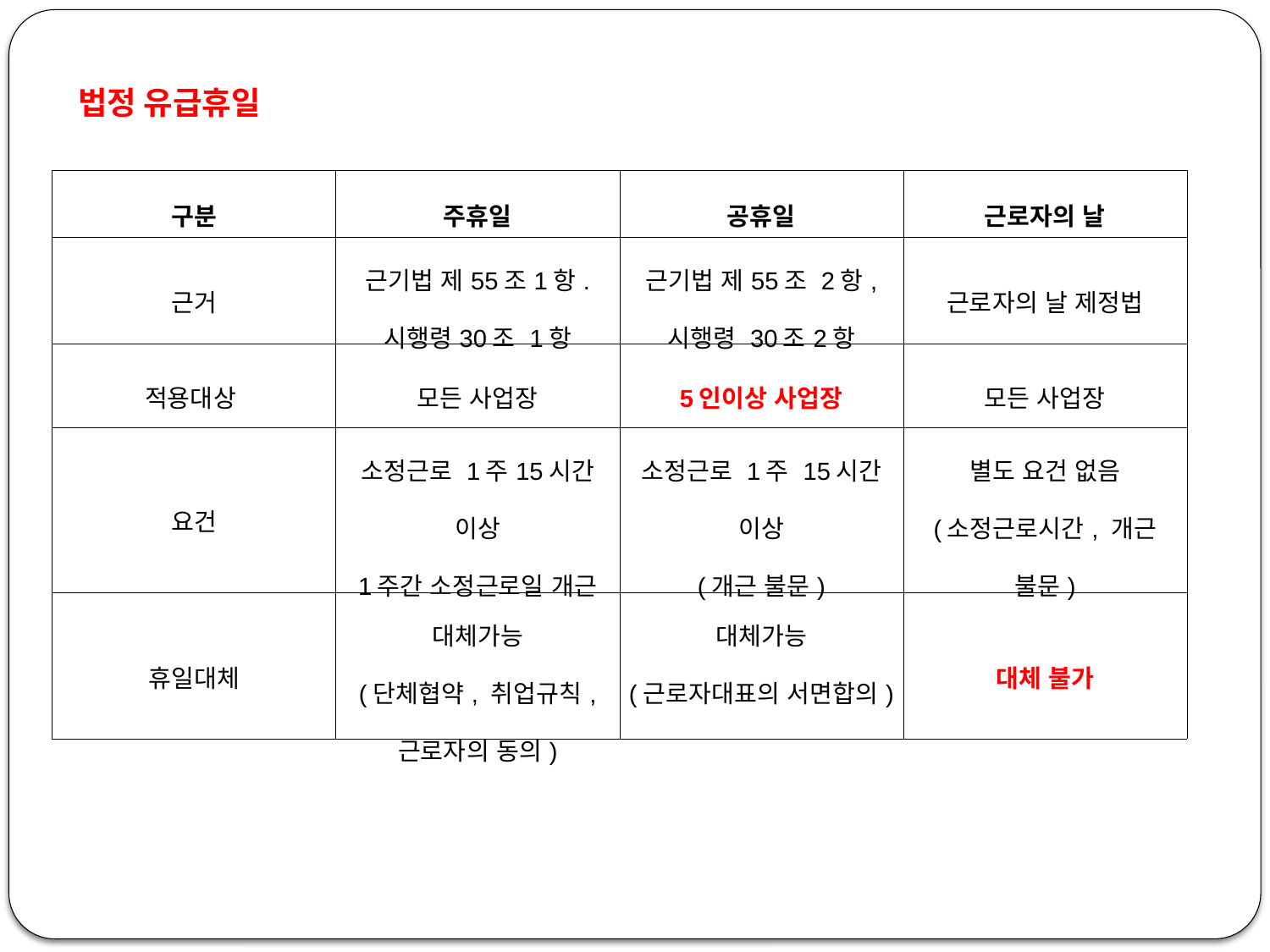

법정 유급휴일

| 구분 | 주휴일 | 공휴일 | 근로자의 날 |
| --- | --- | --- | --- |
| 근거 | 근기법 제55조1항. 시행령30조 1항 | 근기법 제55조 2항, 시행령 30조2항 | 근로자의 날 제정법 |
| 적용대상 | 모든 사업장 | 5인이상 사업장 | 모든 사업장 |
| 요건 | 소정근로 1주15시간 이상 1주간 소정근로일 개근 | 소정근로 1주 15시간 이상 (개근 불문) | 별도 요건 없음 (소정근로시간, 개근 불문) |
| 휴일대체 | 대체가능 (단체협약, 취업규칙, 근로자의 동의) | 대체가능 (근로자대표의 서면합의) | 대체 불가 |